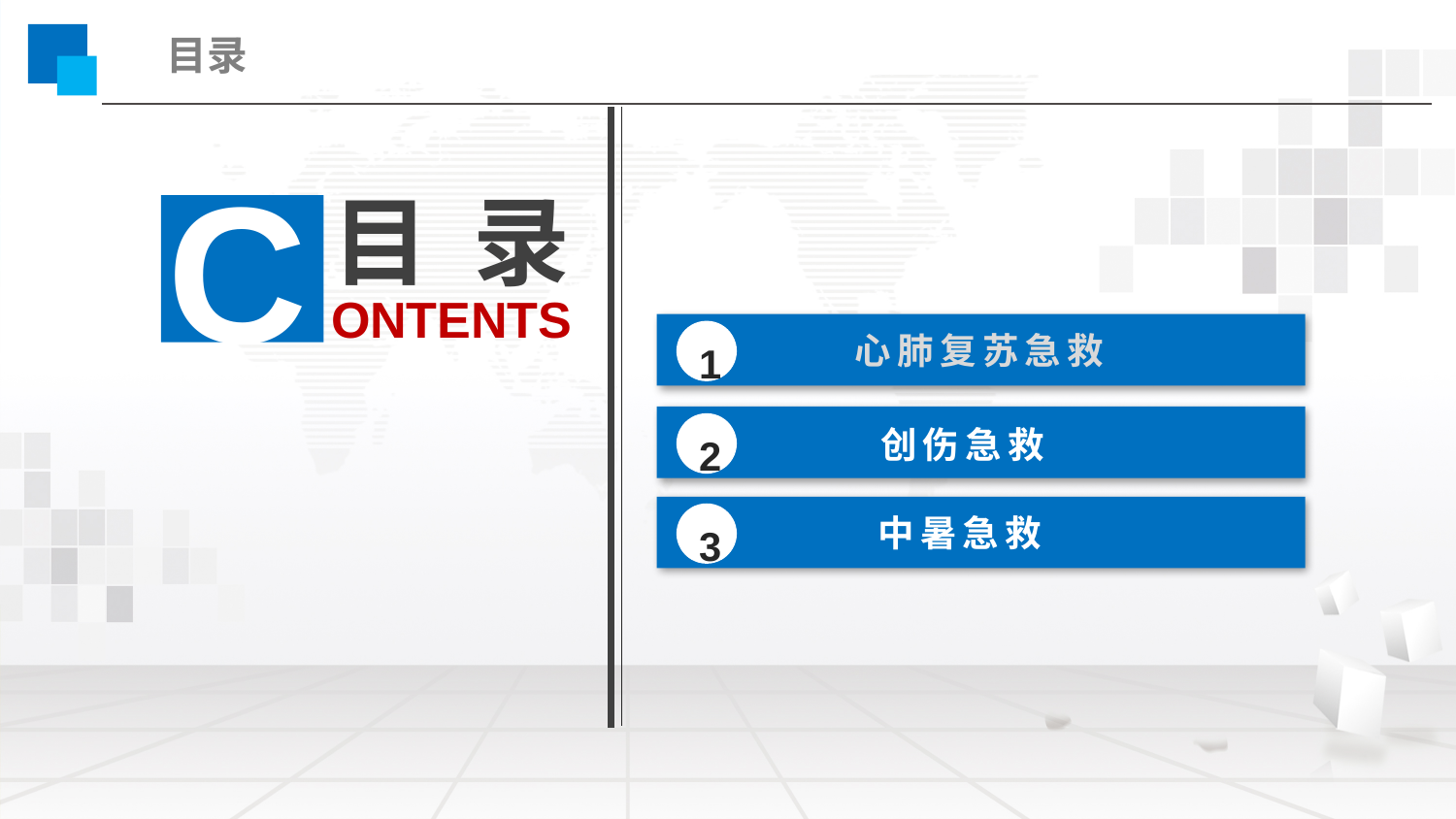

目录
C
目  录

ONTENTS
1

心肺复苏急救
2

创伤急救
3

中暑急救